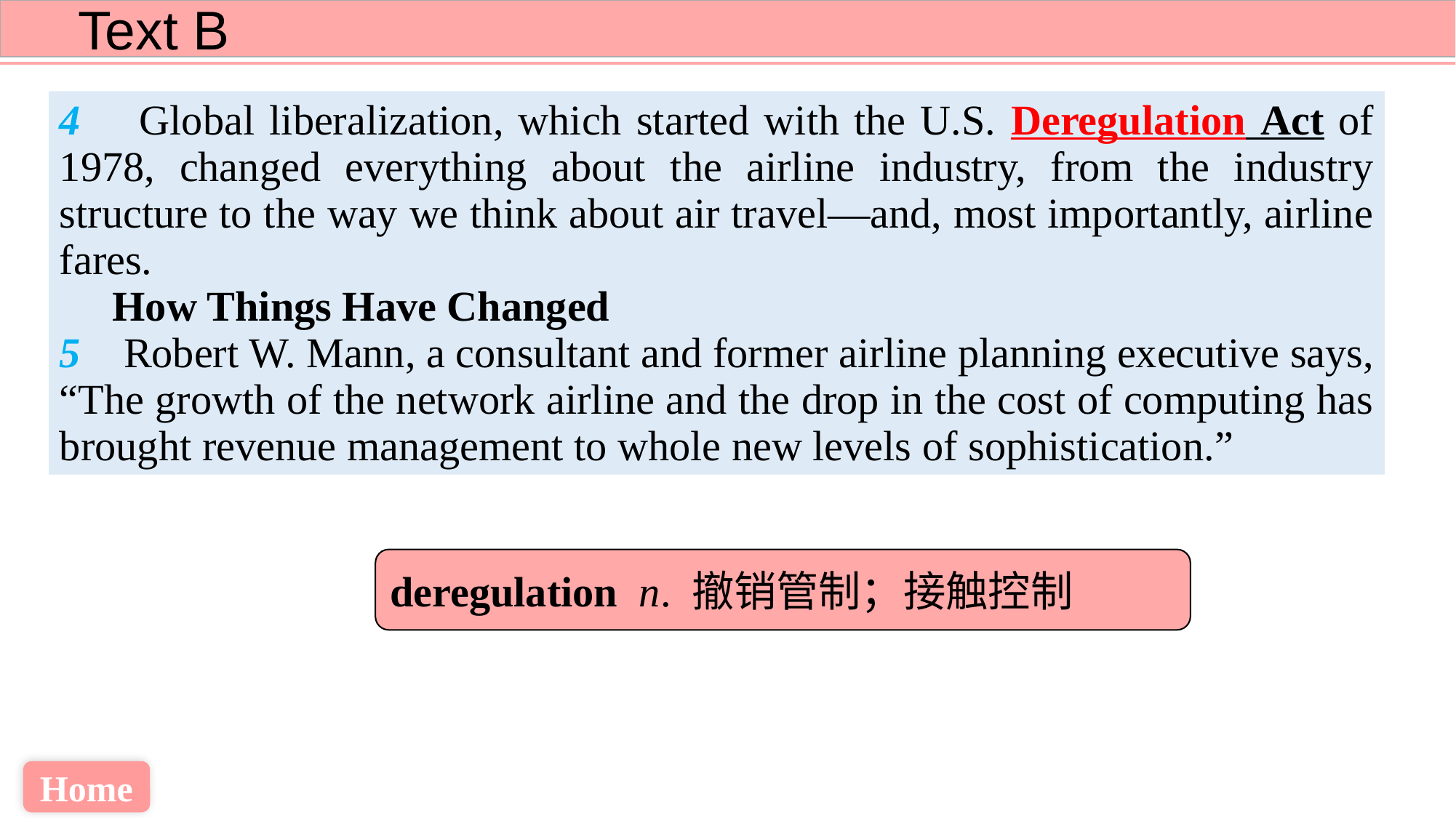

4    Global liberalization, which started with the U.S. Deregulation Act of 1978, changed everything about the airline industry, from the industry structure to the way we think about air travel—and, most importantly, airline fares.
     How Things Have Changed
5    Robert W. Mann, a consultant and former airline planning executive says, “The growth of the network airline and the drop in the cost of computing has brought revenue management to whole new levels of sophistication.”

deregulation  n. 撤销管制；接触控制